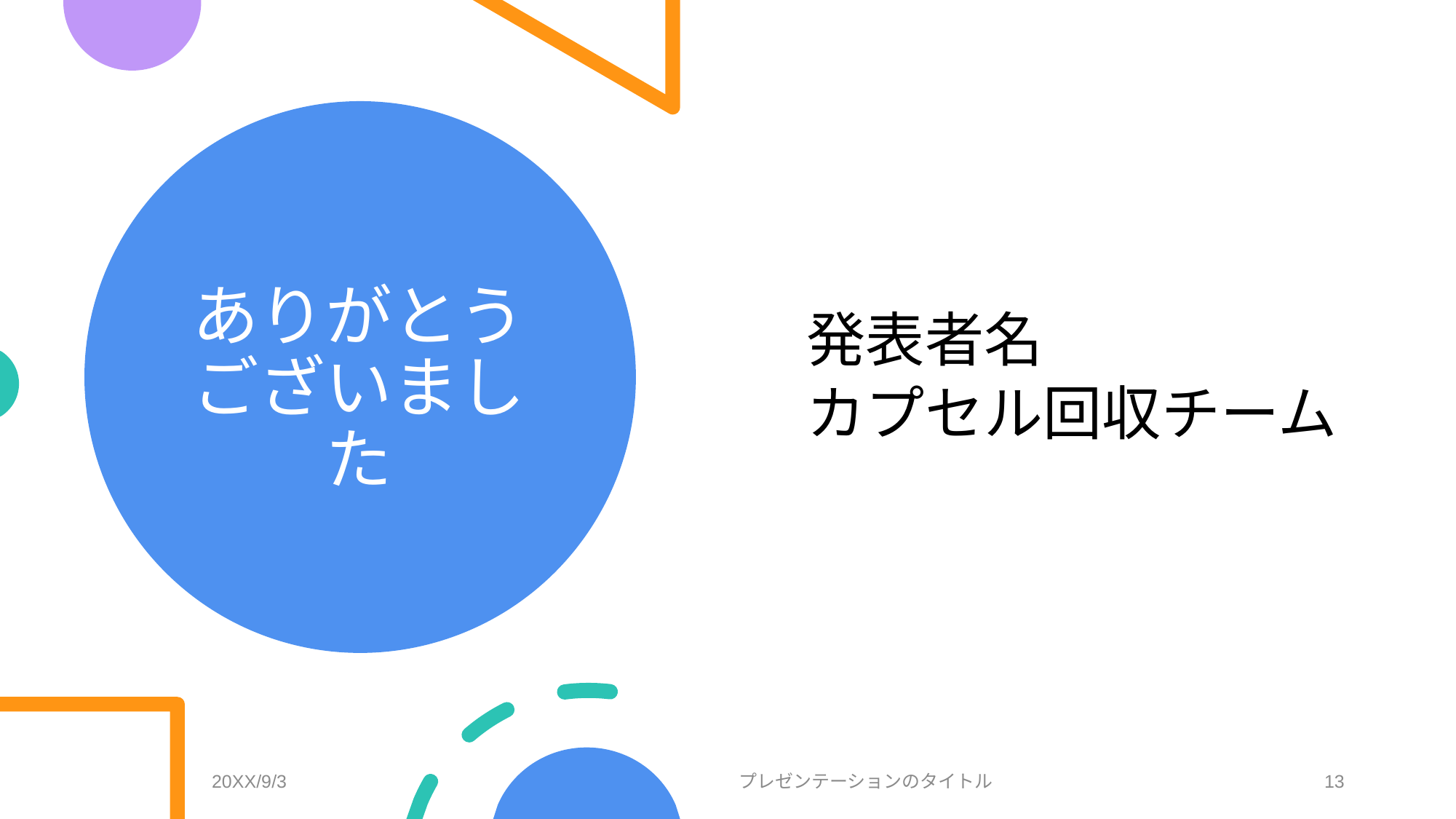

# ありがとうございました
発表者名
カプセル回収チーム

20XX/9/3
プレゼンテーションのタイトル
13